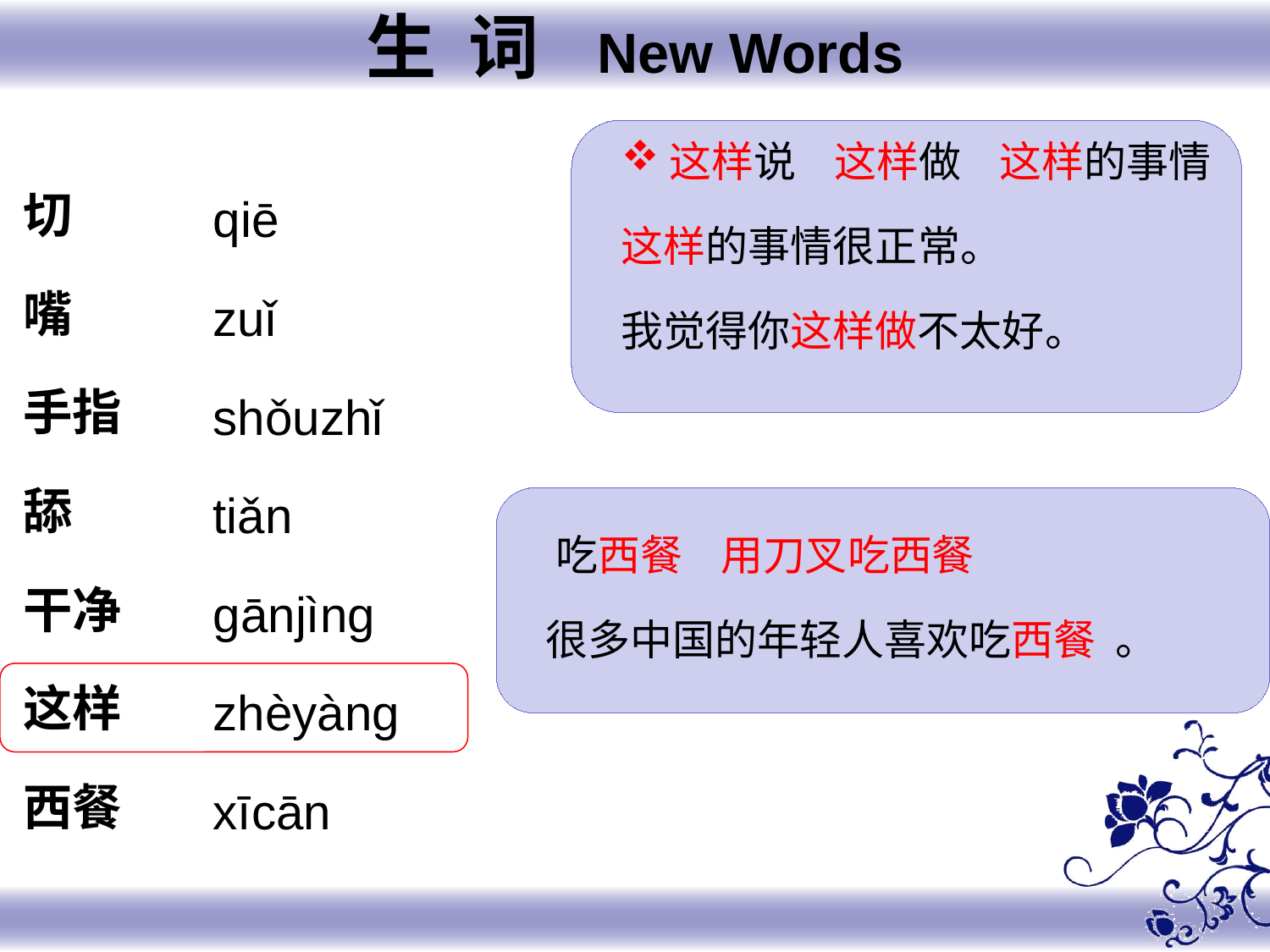

生  词   New Words
这样说    这样做    这样的事情
这样的事情很正常。
我觉得你这样做不太好。

切
嘴
手指
舔
干净
这样
西餐
qiē
zuǐ
shǒuzhǐ
tiǎn
gānjìng
zhèyàng
xīcān

   吃西餐    用刀叉吃西餐
  很多中国的年轻人喜欢吃西餐  。